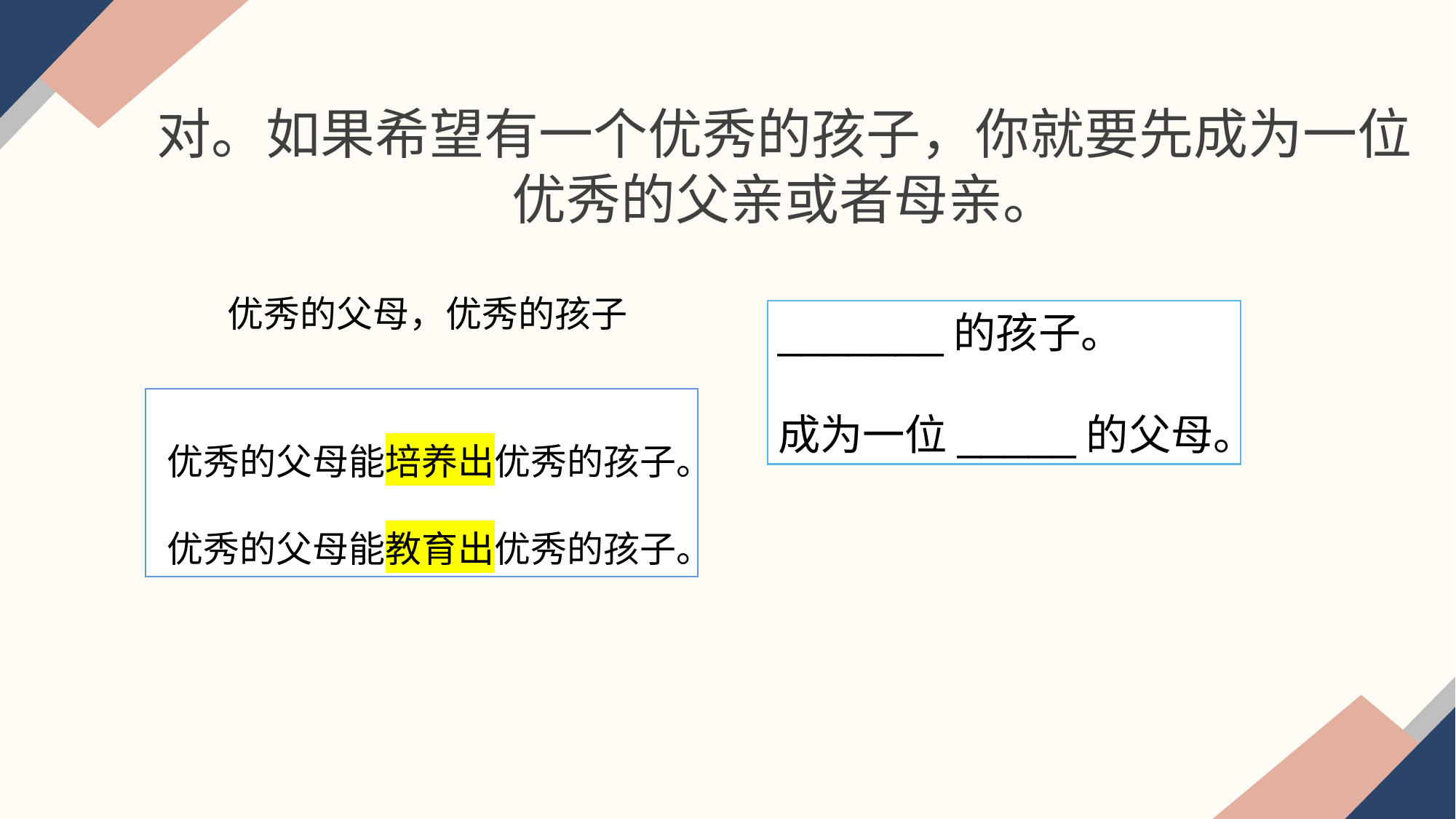

对。如果希望有一个优秀的孩子，你就要先成为一位优秀的父亲或者母亲。
优秀的父母，优秀的孩子
_______的孩子。

成为一位_____的父母。

优秀的父母能培养出优秀的孩子。
优秀的父母能教育出优秀的孩子。